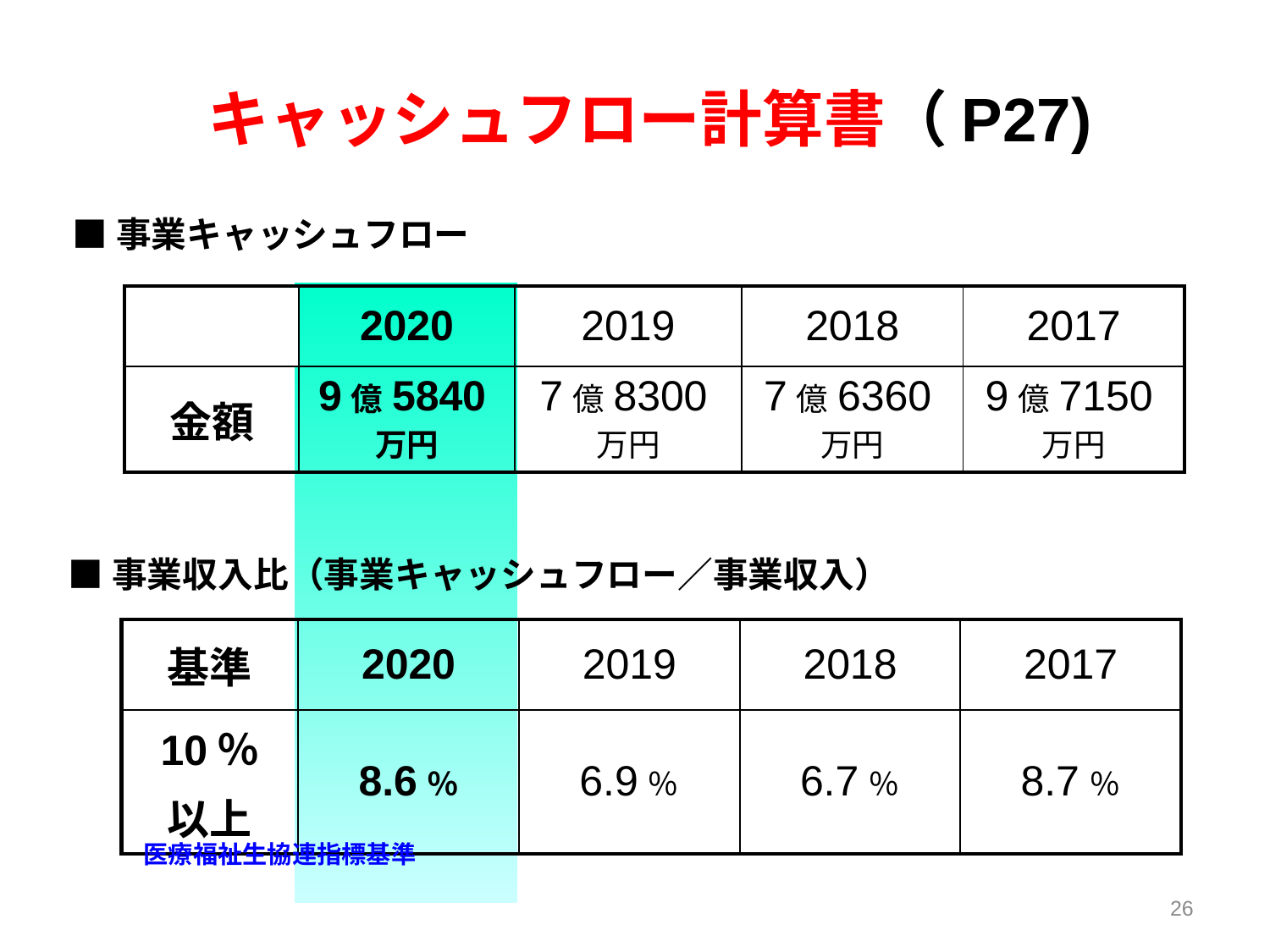

# キャッシュフロー計算書（P27)
■事業キャッシュフロー

|  | 2020 | 2019 | 2018 | 2017 |
| --- | --- | --- | --- | --- |
| 金額 | 9億5840万円 | 7億8300万円 | 7億6360万円 | 9億7150万円 |
■事業収入比（事業キャッシュフロー／事業収入）
| 基準 | 2020 | 2019 | 2018 | 2017 |
| --- | --- | --- | --- | --- |
| 10％ 以上 | 8.6％ | 6.9％ | 6.7％ | 8.7％ |
医療福祉生協連指標基準
26